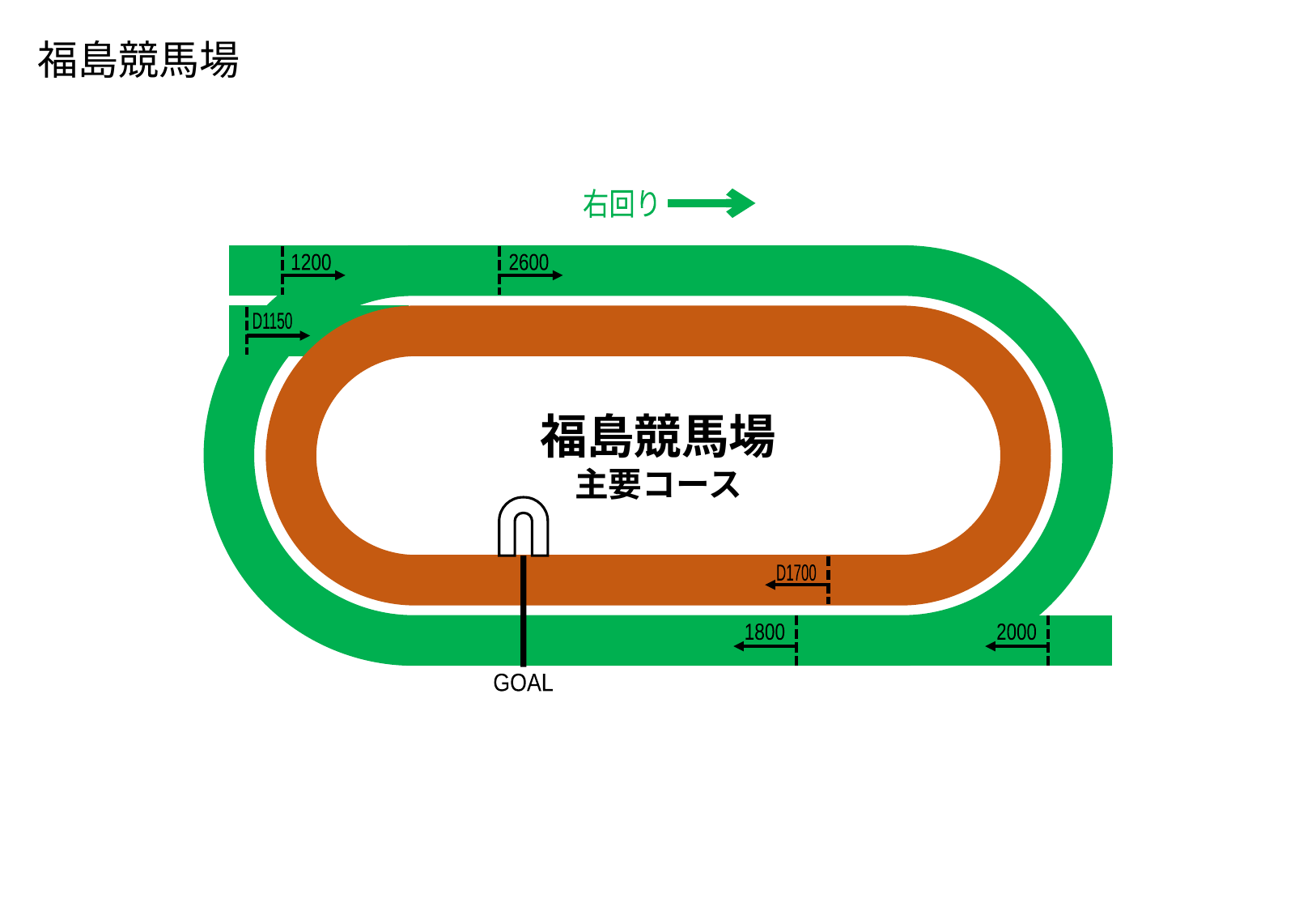

福島競馬場
右回り
1200
2600

D1150
福島競馬場
主要コース

GOAL
D1700
1800
2000